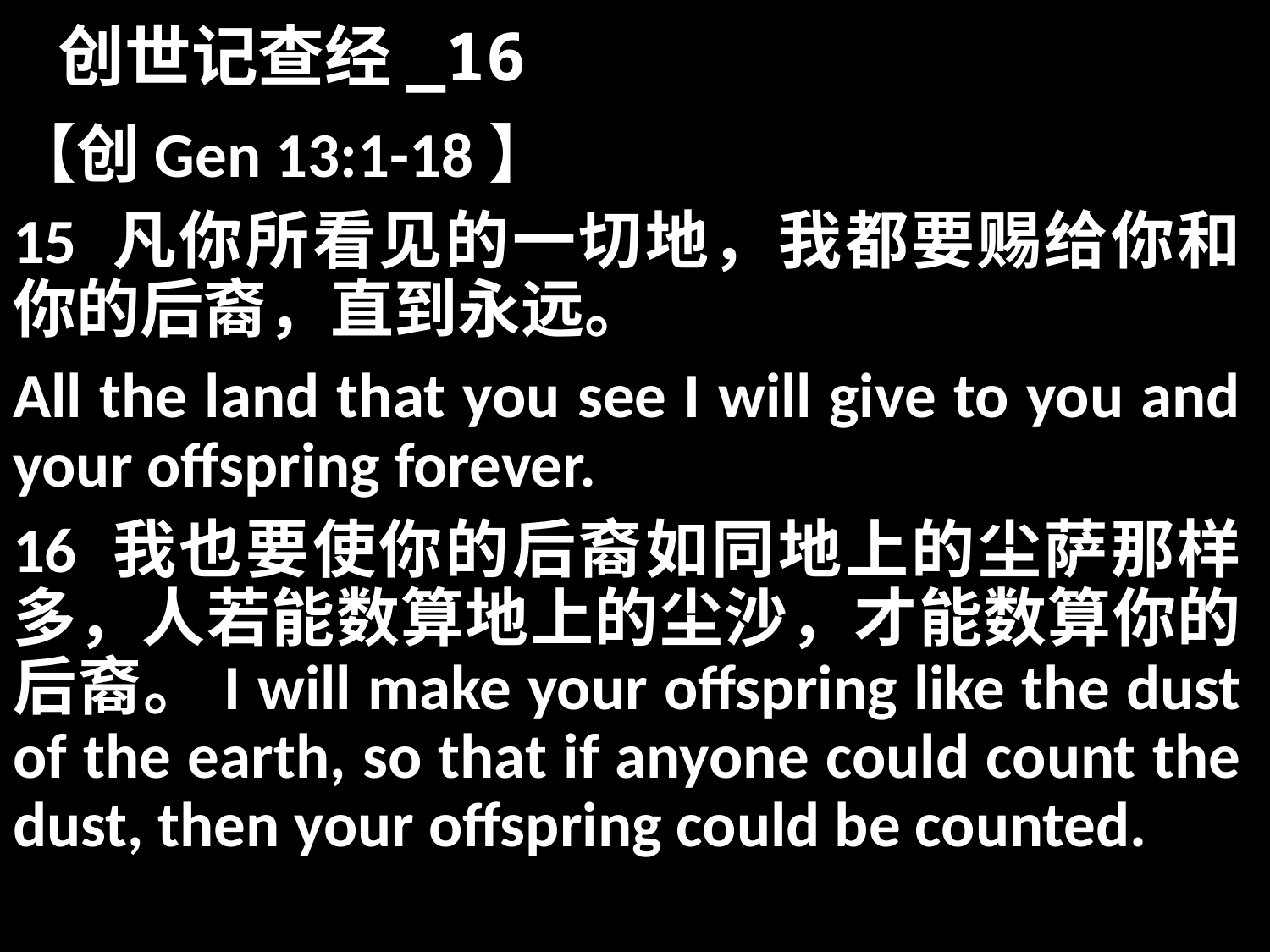

# 创世记查经_16
【创Gen 13:1-18】
15 凡你所看见的一切地，我都要赐给你和你的后裔，直到永远。
All the land that you see I will give to you and your offspring forever.
16 我也要使你的后裔如同地上的尘萨那样多，人若能数算地上的尘沙，才能数算你的后裔。I will make your offspring like the dust of the earth, so that if anyone could count the dust, then your offspring could be counted.